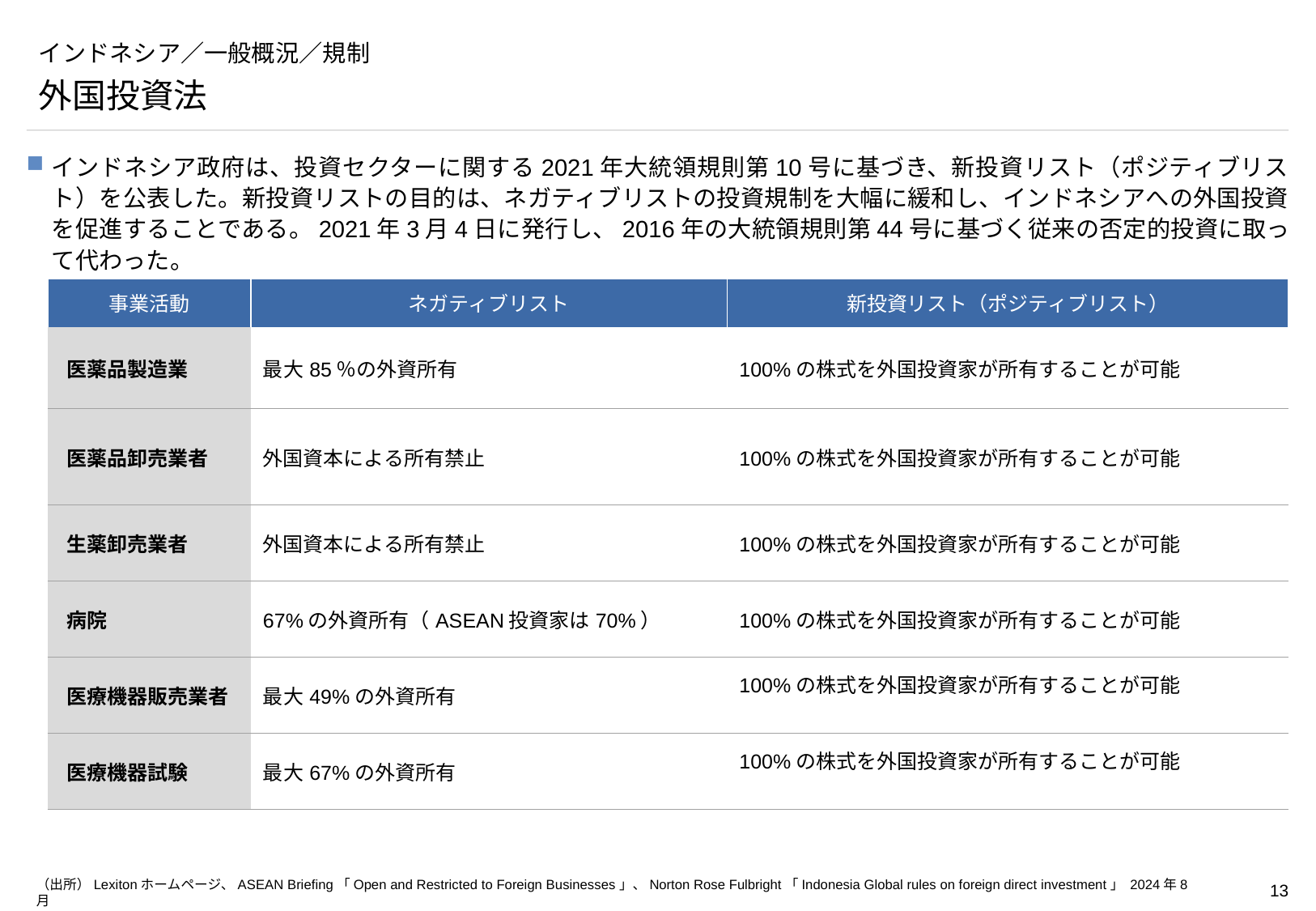

# インドネシア／一般概況／規制
外国投資法
インドネシア政府は、投資セクターに関する2021年大統領規則第10号に基づき、新投資リスト（ポジティブリスト）を公表した。新投資リストの目的は、ネガティブリストの投資規制を大幅に緩和し、インドネシアへの外国投資を促進することである。2021年3月4日に発行し、2016年の大統領規則第44号に基づく従来の否定的投資に取って代わった。
| 事業活動 | ネガティブリスト | 新投資リスト（ポジティブリスト） |
| --- | --- | --- |
| 医薬品製造業 | 最大85％の外資所有 | 100%の株式を外国投資家が所有することが可能 |
| 医薬品卸売業者 | 外国資本による所有禁止 | 100%の株式を外国投資家が所有することが可能 |
| 生薬卸売業者 | 外国資本による所有禁止 | 100%の株式を外国投資家が所有することが可能 |
| 病院 | 67%の外資所有（ASEAN投資家は70%） | 100%の株式を外国投資家が所有することが可能 |
| 医療機器販売業者 | 最大49%の外資所有 | 100%の株式を外国投資家が所有することが可能 |
| 医療機器試験 | 最大67%の外資所有 | 100%の株式を外国投資家が所有することが可能 |
（出所）Lexitonホームページ、ASEAN Briefing「Open and Restricted to Foreign Businesses」、Norton Rose Fulbright「Indonesia Global rules on foreign direct investment」 2024年8月